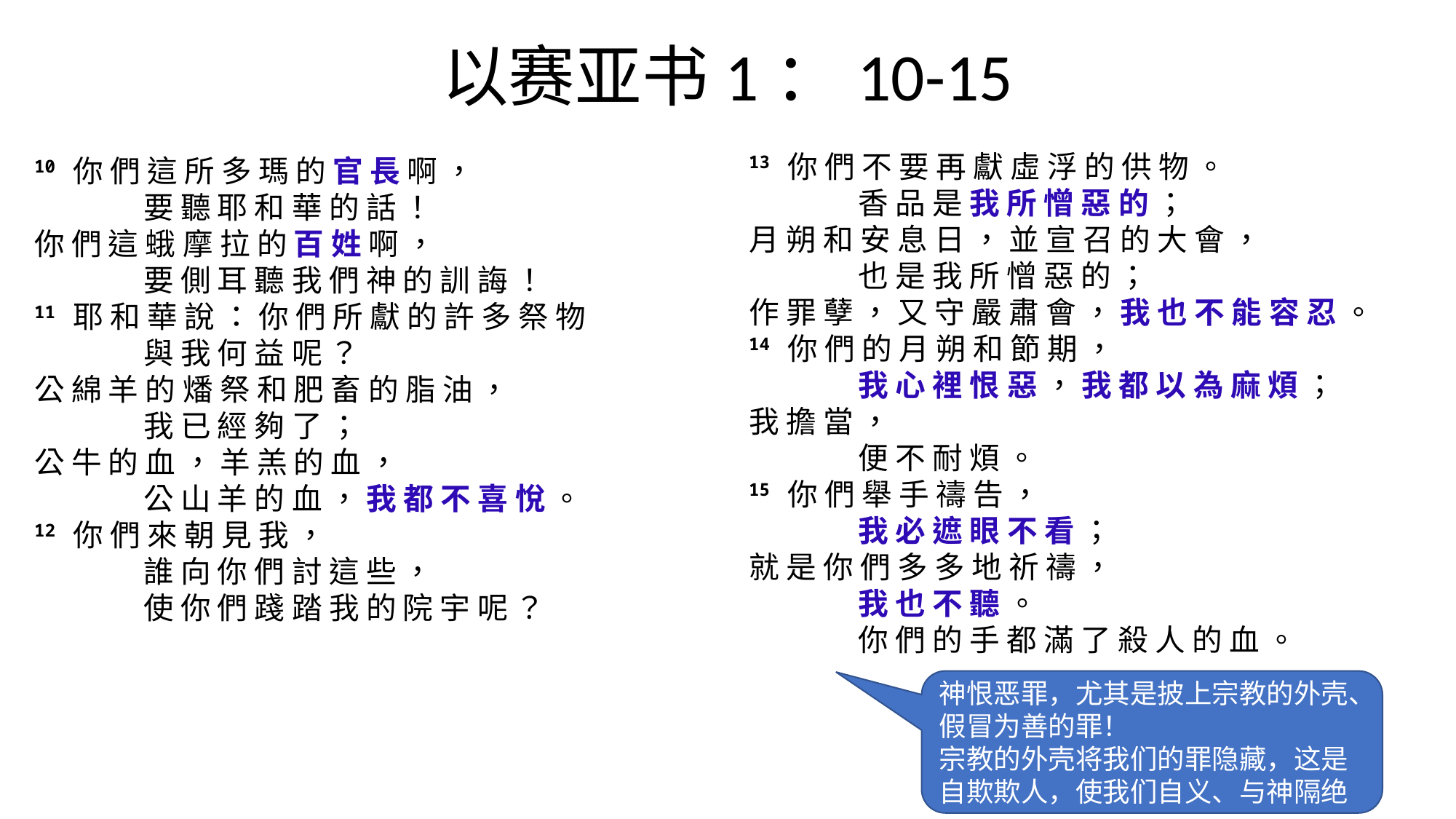

# 以赛亚书1：10-15
13 你 們 不 要 再 獻 虛 浮 的 供 物 。
	香 品 是 我 所 憎 惡 的 ；
月 朔 和 安 息 日 ， 並 宣 召 的 大 會 ，
	也 是 我 所 憎 惡 的 ；
作 罪 孽 ， 又 守 嚴 肅 會 ， 我 也 不 能 容 忍 。
14 你 們 的 月 朔 和 節 期 ，
	我 心 裡 恨 惡 ， 我 都 以 為 麻 煩 ；
我 擔 當 ，
	便 不 耐 煩 。
15 你 們 舉 手 禱 告 ，
	我 必 遮 眼 不 看 ；
就 是 你 們 多 多 地 祈 禱 ，
	我 也 不 聽 。
	你 們 的 手 都 滿 了 殺 人 的 血 。

10 你 們 這 所 多 瑪 的 官 長 啊 ，
	要 聽 耶 和 華 的 話 ！
你 們 這 蛾 摩 拉 的 百 姓 啊 ，
	要 側 耳 聽 我 們 神 的 訓 誨 ！
11 耶 和 華 說 ： 你 們 所 獻 的 許 多 祭 物
	與 我 何 益 呢 ？
公 綿 羊 的 燔 祭 和 肥 畜 的 脂 油 ，
	我 已 經 夠 了 ；
公 牛 的 血 ， 羊 羔 的 血 ，
	公 山 羊 的 血 ， 我 都 不 喜 悅 。
12 你 們 來 朝 見 我 ，
	誰 向 你 們 討 這 些 ，
	使 你 們 踐 踏 我 的 院 宇 呢 ？

神恨恶罪，尤其是披上宗教的外壳、假冒为善的罪！
宗教的外壳将我们的罪隐藏，这是自欺欺人，使我们自义、与神隔绝

。